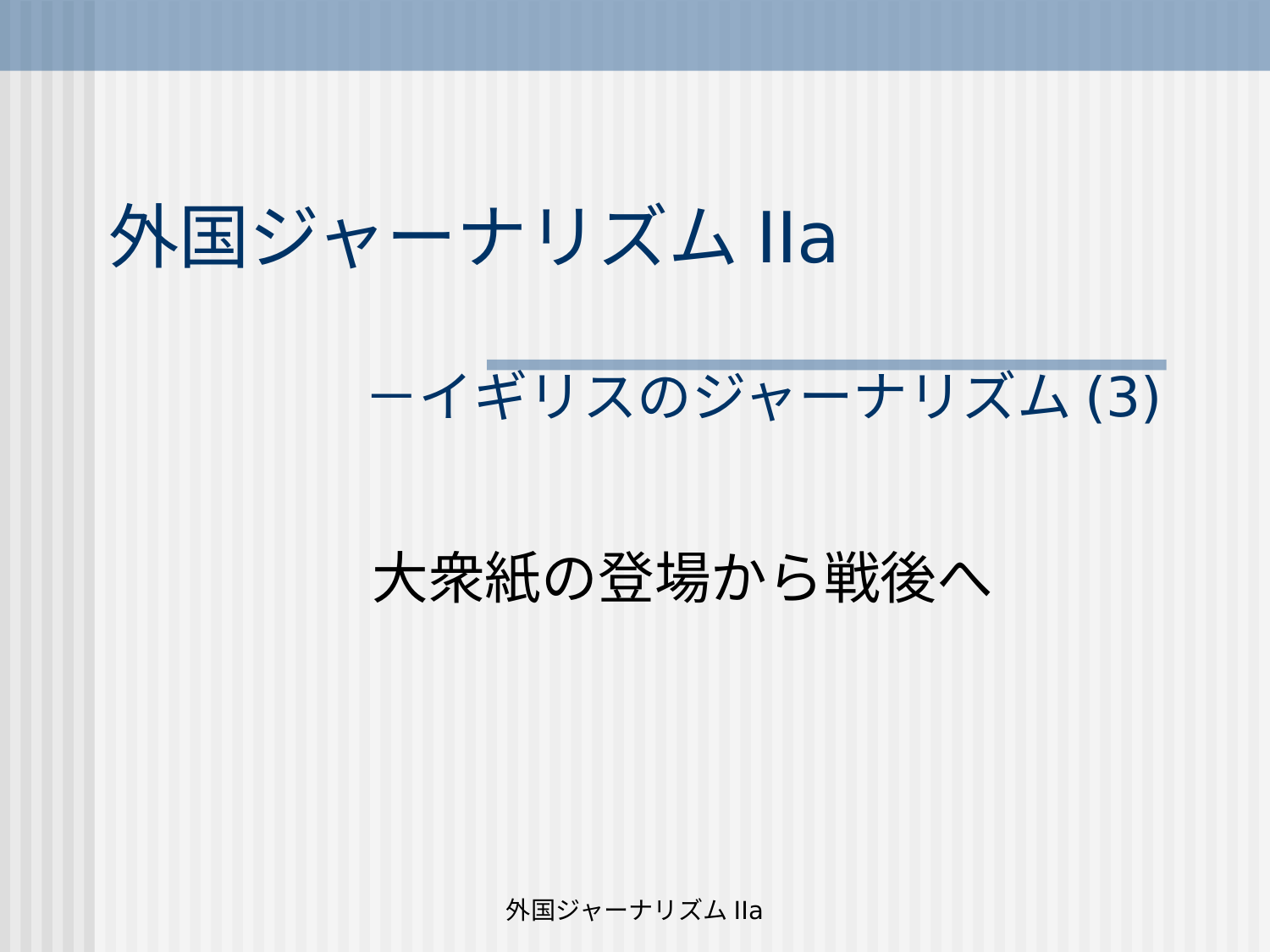

# 外国ジャーナリズムIIa 　　　　　 －イギリスのジャーナリズム(3)
    大衆紙の登場から戦後へ

外国ジャーナリズムIIa